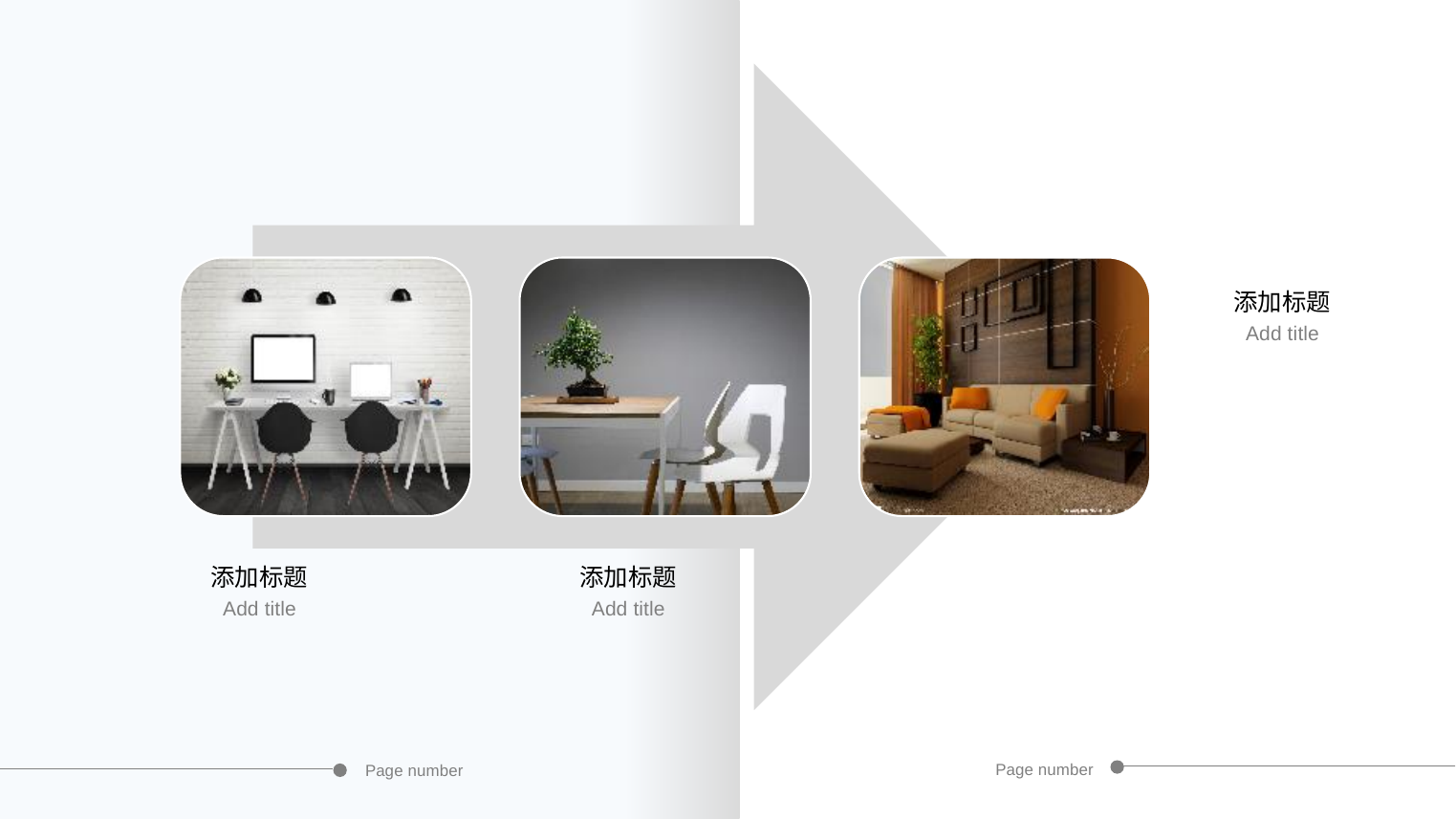

添加标题
Add title
添加标题
Add title
添加标题
Add title
Page number

Page number